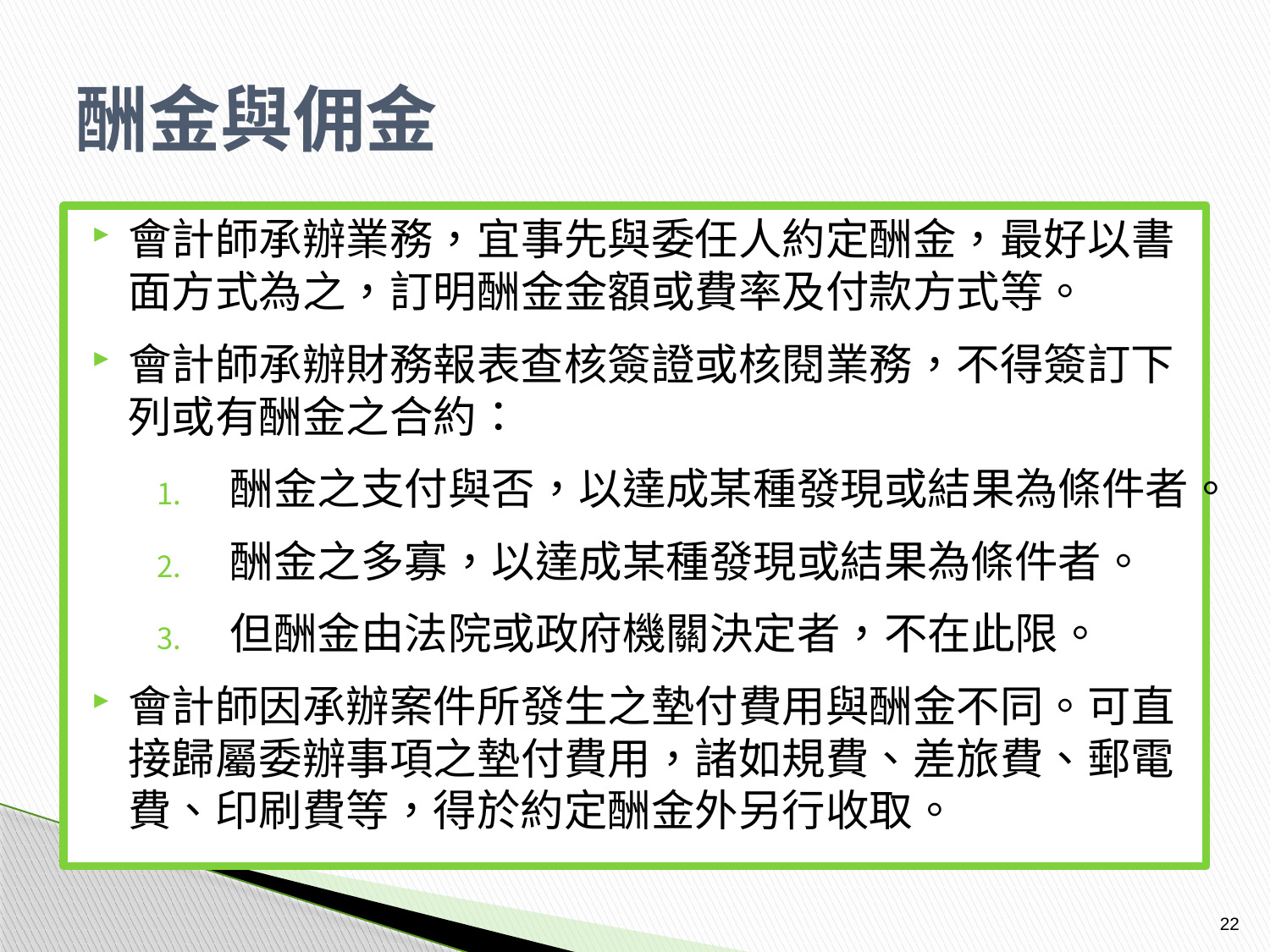

# 酬金與佣金
會計師承辦業務，宜事先與委任人約定酬金，最好以書面方式為之，訂明酬金金額或費率及付款方式等。
會計師承辦財務報表查核簽證或核閱業務，不得簽訂下列或有酬金之合約：
酬金之支付與否，以達成某種發現或結果為條件者。
酬金之多寡，以達成某種發現或結果為條件者。
但酬金由法院或政府機關決定者，不在此限。
會計師因承辦案件所發生之墊付費用與酬金不同。可直接歸屬委辦事項之墊付費用，諸如規費、差旅費、郵電費、印刷費等，得於約定酬金外另行收取。

22